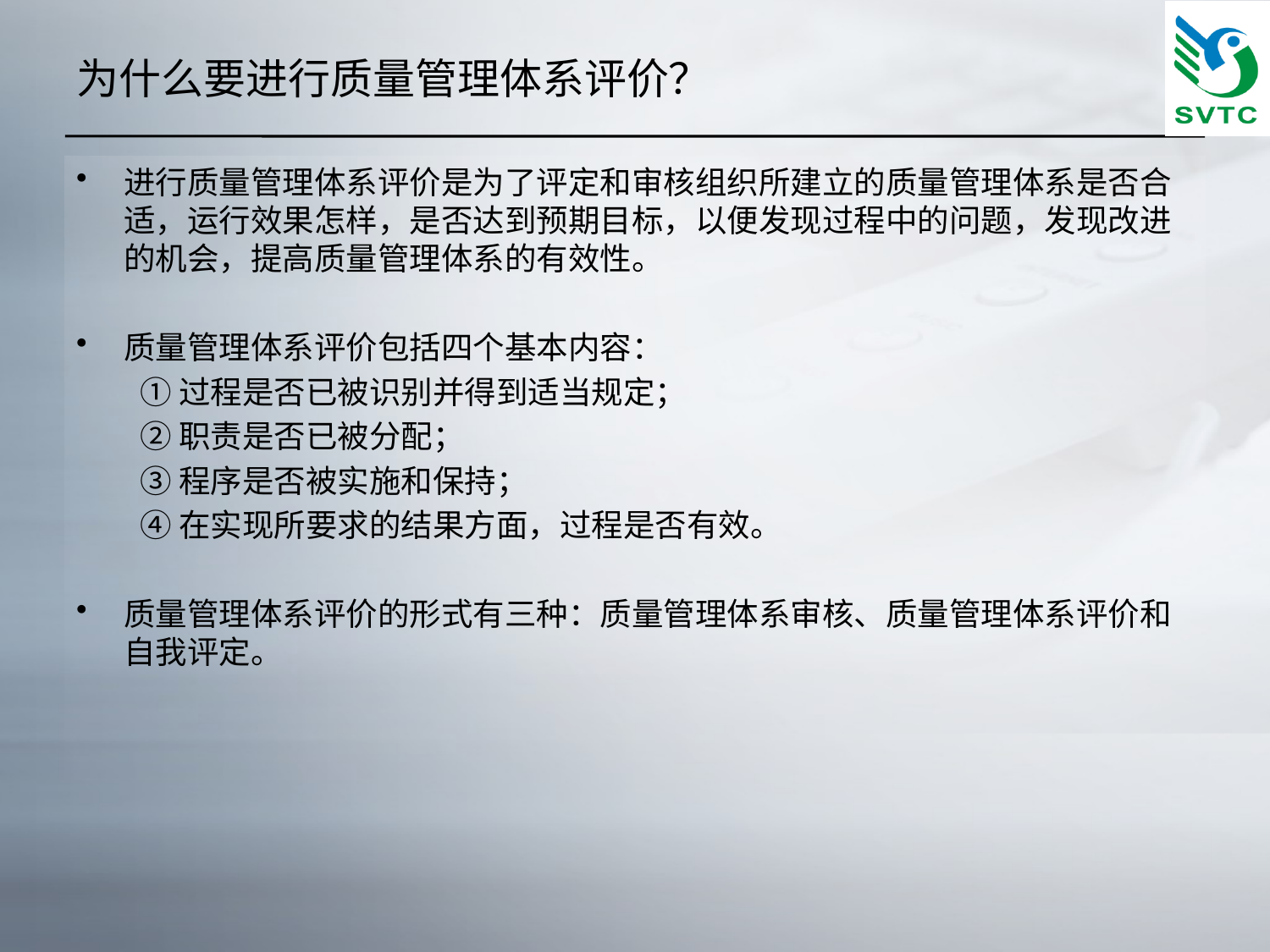

# 为什么要进行质量管理体系评价？
进行质量管理体系评价是为了评定和审核组织所建立的质量管理体系是否合适，运行效果怎样，是否达到预期目标，以便发现过程中的问题，发现改进的机会，提高质量管理体系的有效性。

质量管理体系评价包括四个基本内容：
①过程是否已被识别并得到适当规定；
②职责是否已被分配；
③程序是否被实施和保持；
④在实现所要求的结果方面，过程是否有效。

质量管理体系评价的形式有三种：质量管理体系审核、质量管理体系评价和自我评定。